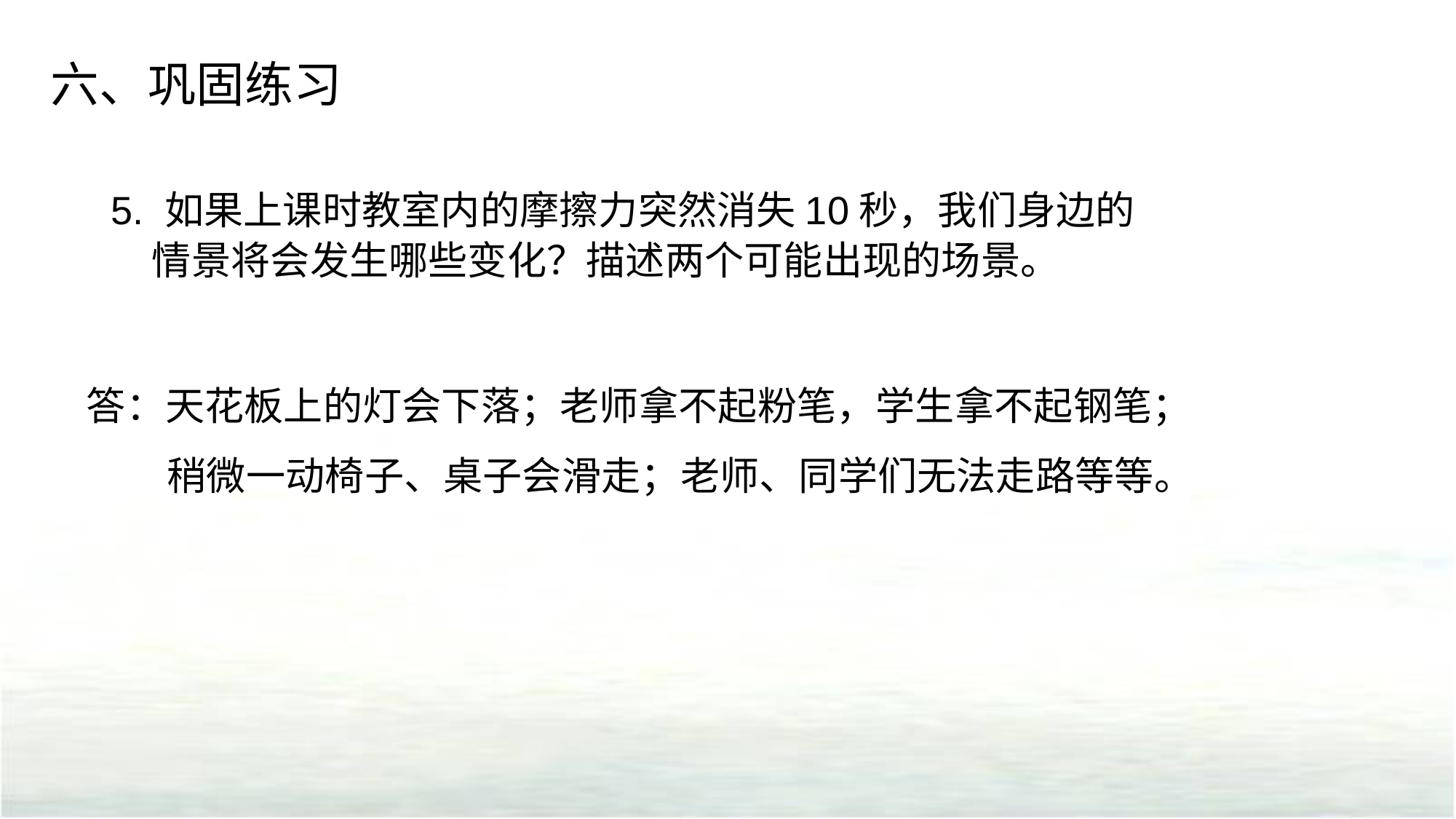

六、巩固练习
5. 如果上课时教室内的摩擦力突然消失10秒，我们身边的情景将会发生哪些变化？描述两个可能出现的场景。
答：天花板上的灯会下落；老师拿不起粉笔，学生拿不起钢笔；
        稍微一动椅子、桌子会滑走；老师、同学们无法走路等等。